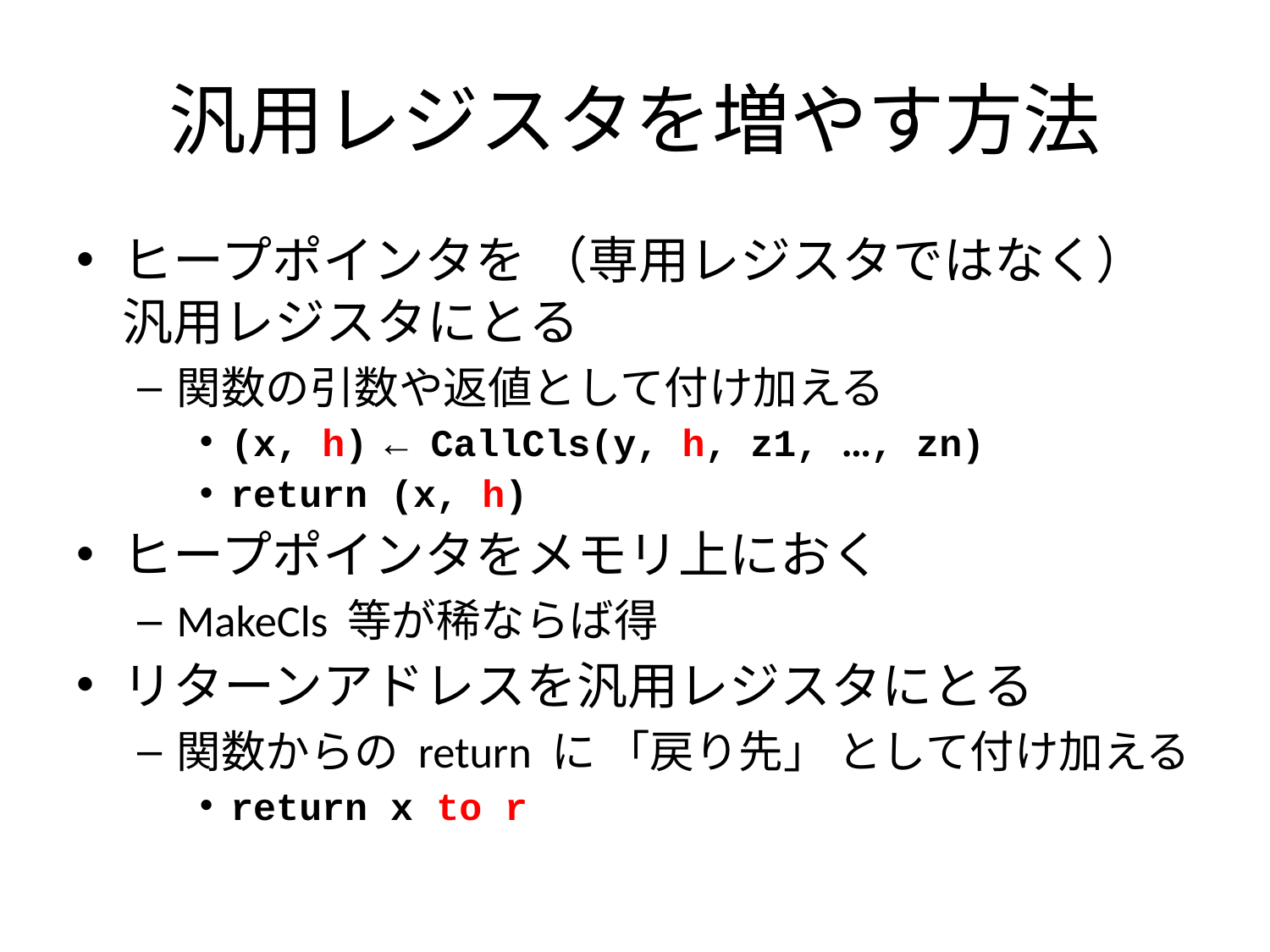

# 汎用レジスタを増やす方法
ヒープポインタを （専用レジスタではなく）
汎用レジスタにとる
関数の引数や返値として付け加える
(x, h) ← CallCls(y, h, z1, ..., zn)
return (x, h)
ヒープポインタをメモリ上におく
MakeCls 等が稀ならば得
リターンアドレスを汎用レジスタにとる
関数からの return に 「戻り先」 として付け加える
return x to r